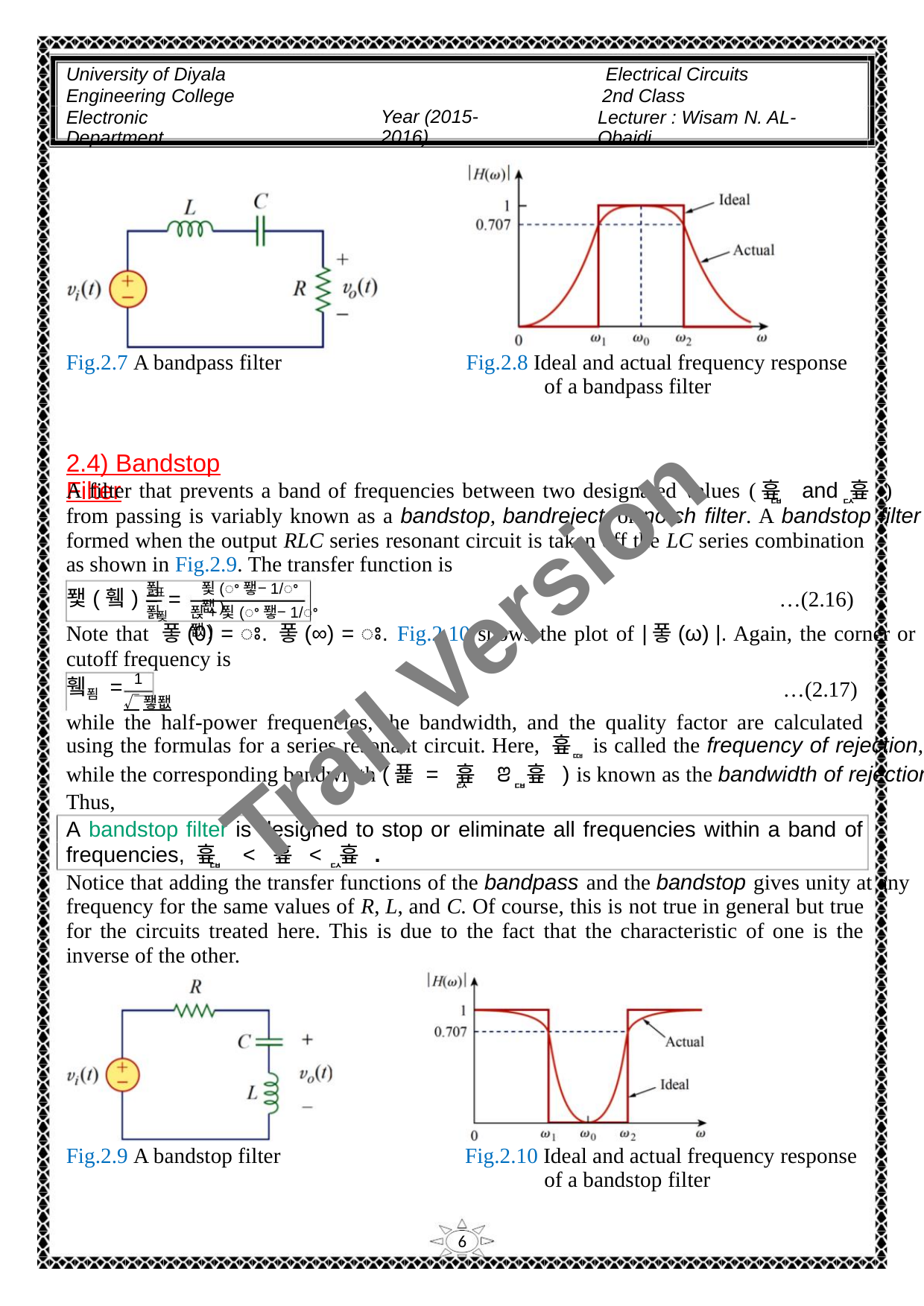

University of Diyala
Engineering College
Electronic Department
Electrical Circuits
2nd Class
Lecturer : Wisam N. AL-Obaidi
Year (2015-2016)
Fig.2.7 A bandpass filter
Fig.2.8 Ideal and actual frequency response
of a bandpass filter
2.4) Bandstop Filter
A filter that prevents a band of frequencies between two designated values (흎 and 흎 )
ퟏ
ퟐ
from passing is variably known as a bandstop, bandreject, or notch filter. A bandstop filter is
formed when the output RLC series resonant circuit is taken off the LC series combination
as shown in Fig.2.9. The transfer function is
푉
푗(ꢀ퐿−1/ꢀ퐶)
표
퐻(휔) =
=
…(2.16)
Trail Version
Trail Version
Trail Version
Trail Version
Trail Version
Trail Version
Trail Version
Trail Version
Trail Version
Trail Version
Trail Version
Trail Version
Trail Version
푉
푅+푗(ꢀ퐿−1/ꢀ퐶)
푖
Note that 퐇(0) = ꢁ. 퐇(∞) = ꢁ. Fig.2.10 shows the plot of |퐇(ω) |. Again, the corner or
cutoff frequency is
1
휔푐 =
…(2.17)
√퐿퐶
while the half-power frequencies, the bandwidth, and the quality factor are calculated
using the formulas for a series resonant circuit. Here, 흎ퟎ is called the frequency of rejection,
while the corresponding bandwidth (푩 = 흎 ꢂ 흎 ) is known as the bandwidth of rejection.
ퟐ
ퟏ
Thus,
A bandstop filter is designed to stop or eliminate all frequencies within a band of
frequencies, 흎 < 흎 < 흎 .
ퟏ
ퟐ
Notice that adding the transfer functions of the bandpass and the bandstop gives unity at any
frequency for the same values of R, L, and C. Of course, this is not true in general but true
for the circuits treated here. This is due to the fact that the characteristic of one is the
inverse of the other.
Fig.2.9 A bandstop filter
Fig.2.10 Ideal and actual frequency response
of a bandstop filter
6